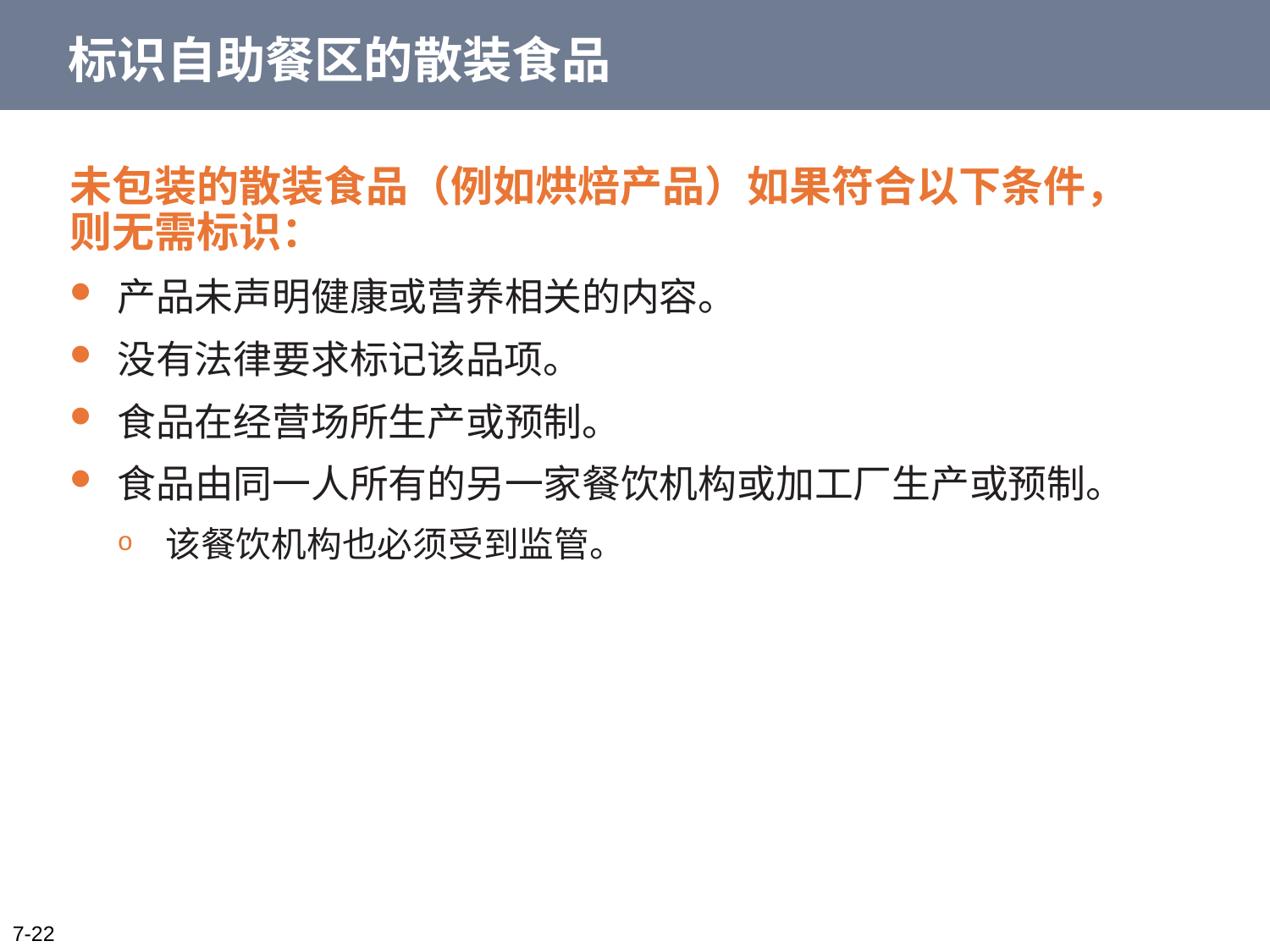

# 标识自助餐区的散装食品
未包装的散装食品（例如烘焙产品）如果符合以下条件，则无需标识：
产品未声明健康或营养相关的内容。
没有法律要求标记该品项。
食品在经营场所生产或预制。
食品由同一人所有的另一家餐饮机构或加工厂生产或预制。
该餐饮机构也必须受到监管。
7-22